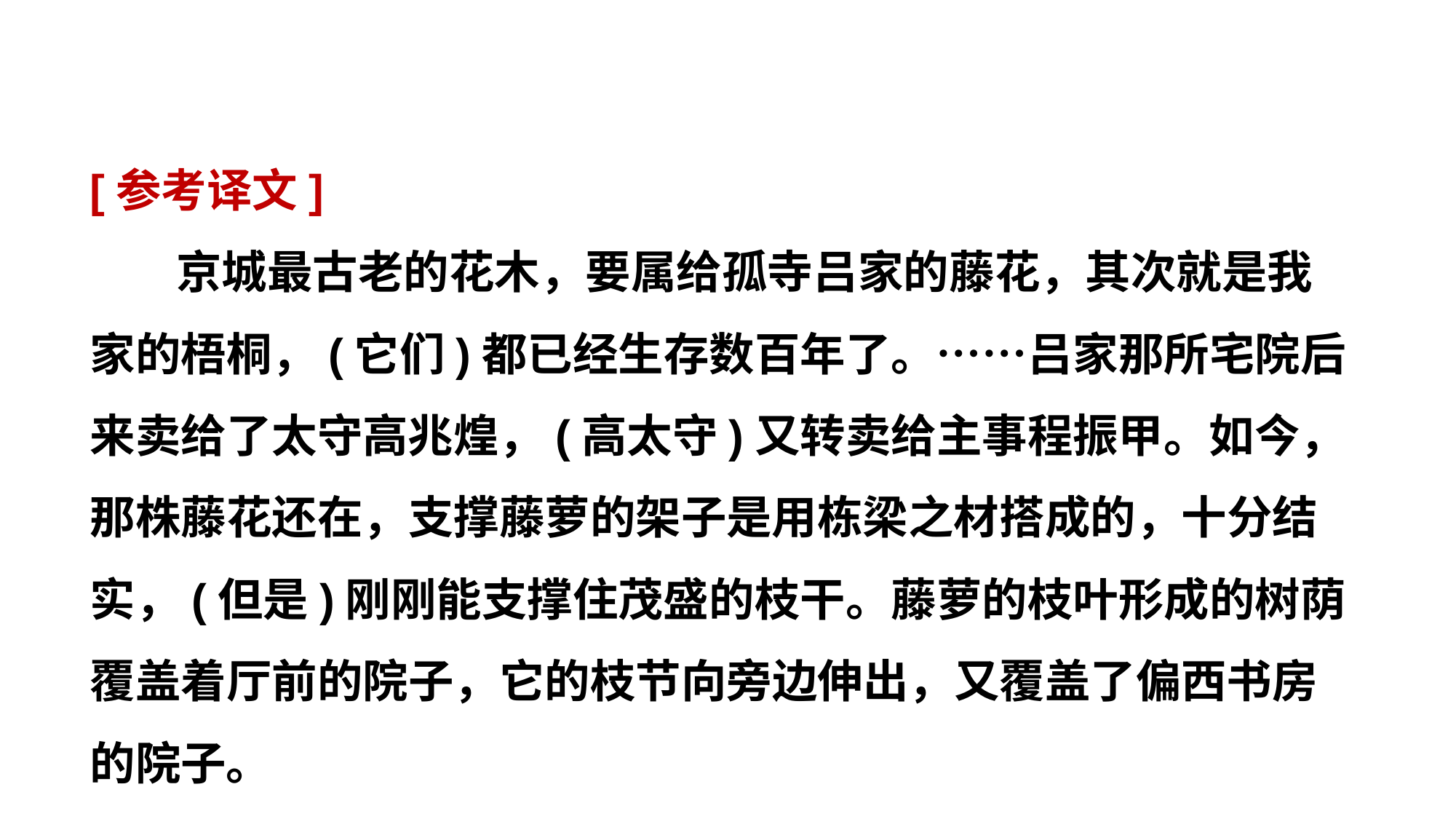

[参考译文]
京城最古老的花木，要属给孤寺吕家的藤花，其次就是我家的梧桐，(它们)都已经生存数百年了。……吕家那所宅院后来卖给了太守高兆煌，(高太守)又转卖给主事程振甲。如今，那株藤花还在，支撑藤萝的架子是用栋梁之材搭成的，十分结实，(但是)刚刚能支撑住茂盛的枝干。藤萝的枝叶形成的树荫覆盖着厅前的院子，它的枝节向旁边伸出，又覆盖了偏西书房的院子。